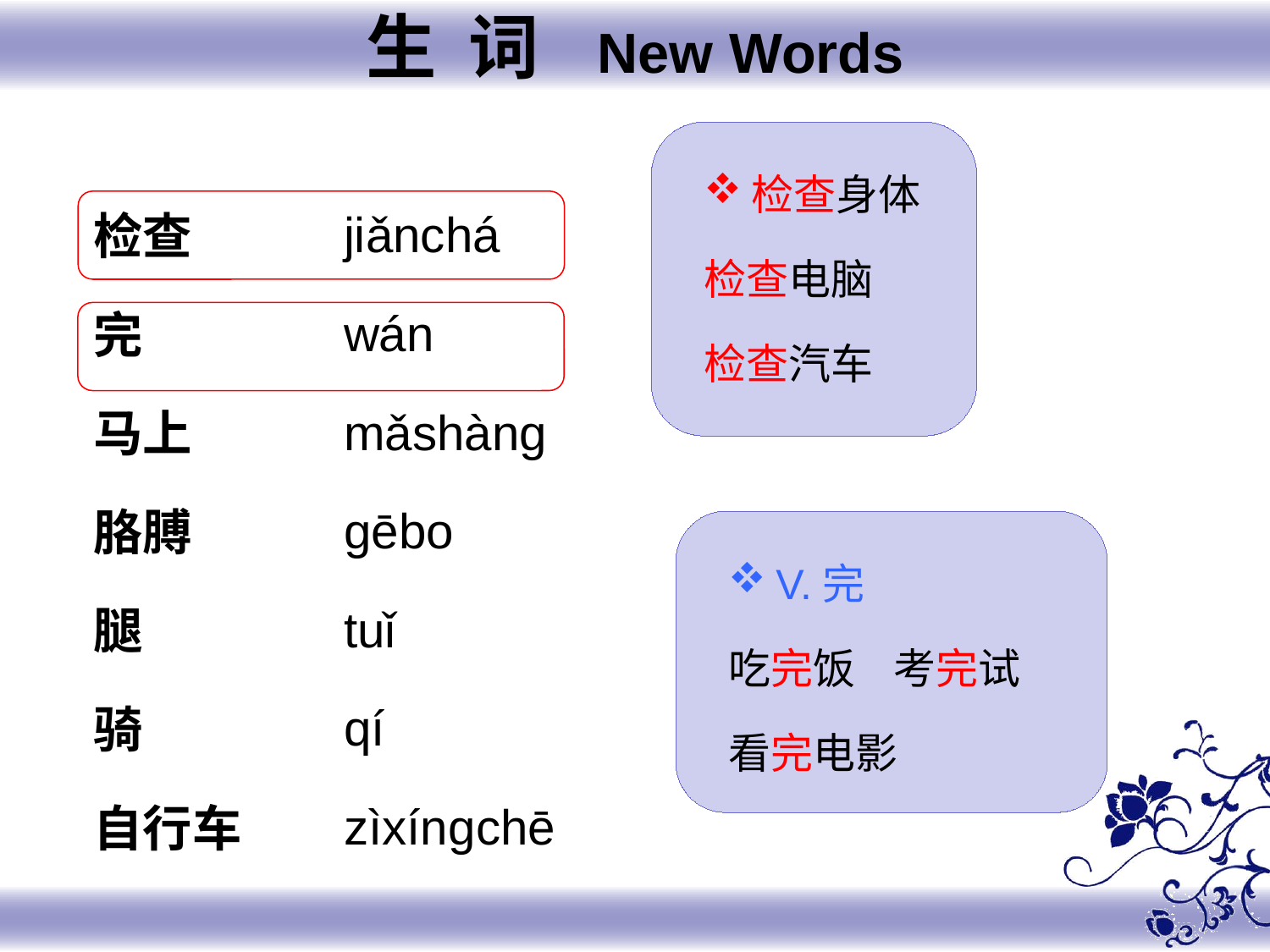

生  词   New Words

检查身体
检查电脑
检查汽车

jiǎnchá
wán
mǎshànɡ
ɡēbo
tuǐ
qí
zìxínɡchē
检查
完
马上
胳膊
腿
骑
自行车

V.完
吃完饭    考完试
看完电影